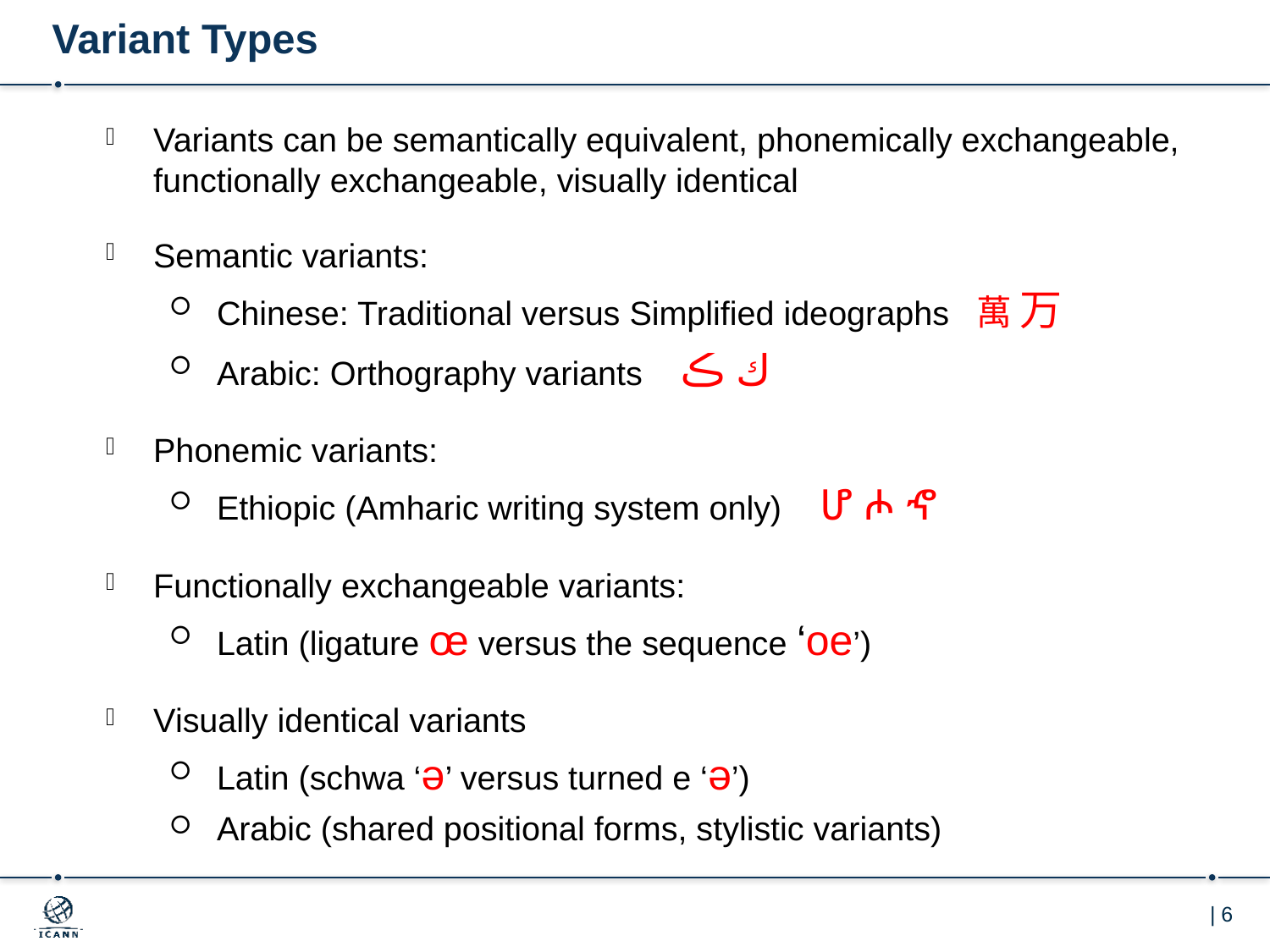

# Variant Types
Variants can be semantically equivalent, phonemically exchangeable, functionally exchangeable, visually identical
Semantic variants:
Chinese: Traditional versus Simplified ideographs  萬 万
Arabic: Orthography variants    ك ڪ
Phonemic variants:
Ethiopic (Amharic writing system only)    ሆ ሖ ኆ
Functionally exchangeable variants:
Latin (ligature œ versus the sequence ‘oe’)
Visually identical variants
Latin (schwa ‘ə’ versus turned e ‘ǝ’)
Arabic (shared positional forms, stylistic variants)